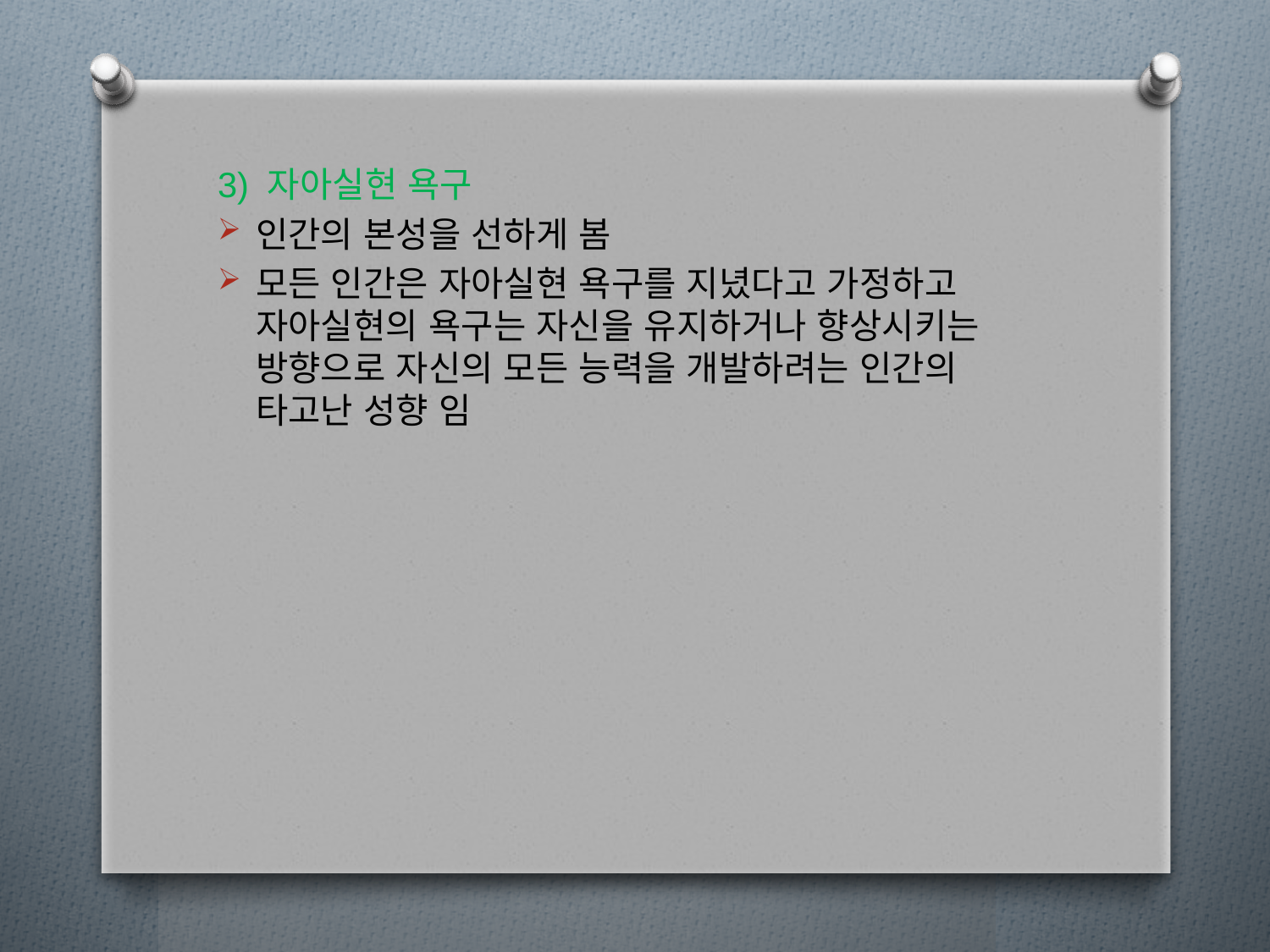

3) 자아실현 욕구
인간의 본성을 선하게 봄
모든 인간은 자아실현 욕구를 지녔다고 가정하고 자아실현의 욕구는 자신을 유지하거나 향상시키는 방향으로 자신의 모든 능력을 개발하려는 인간의 타고난 성향 임